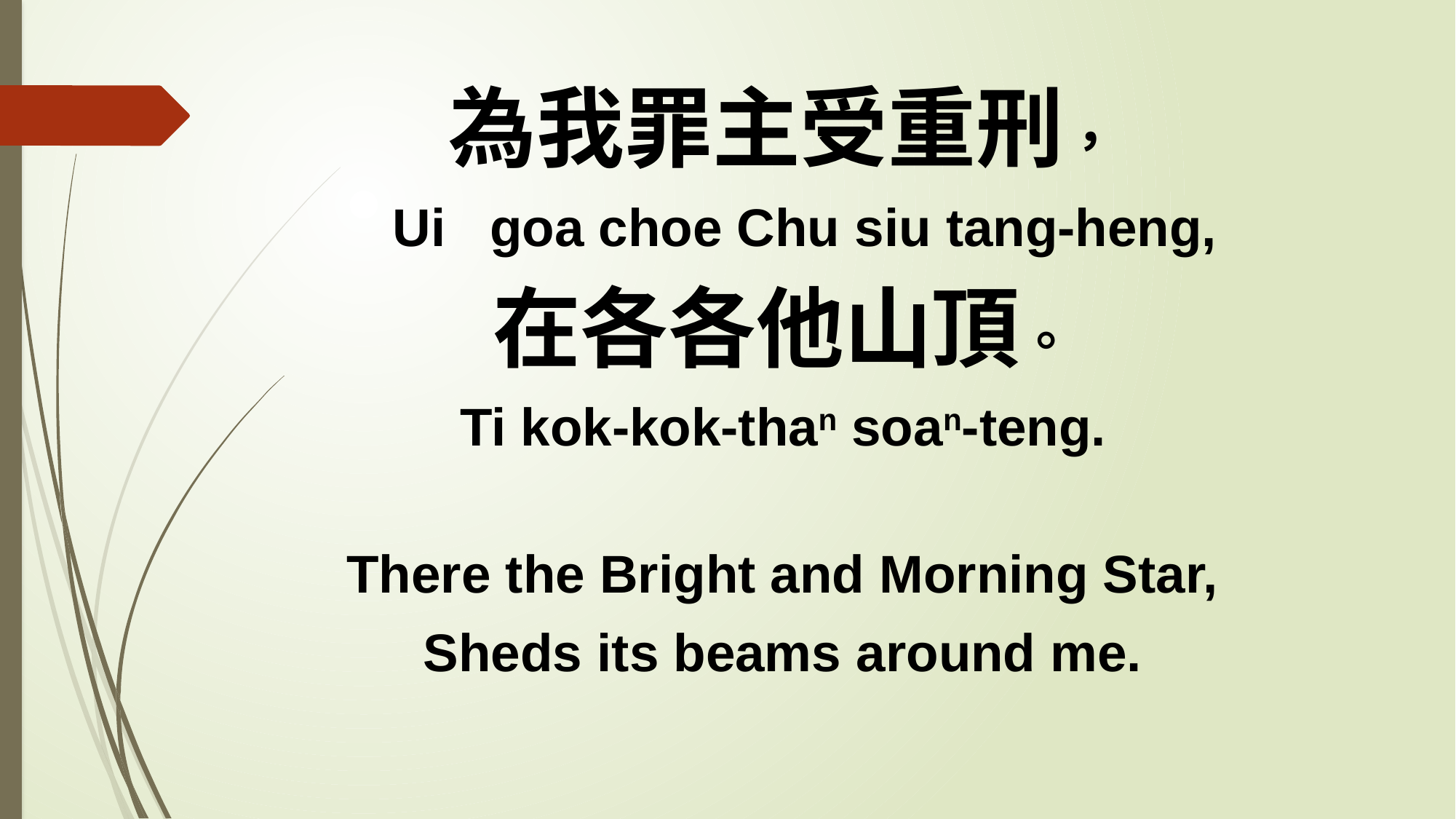

為我罪主受重刑，
   Ui   goa choe Chu siu tang-heng,
在各各他山頂。
Ti kok-kok-than soan-teng.

There the Bright and Morning Star,
Sheds its beams around me.